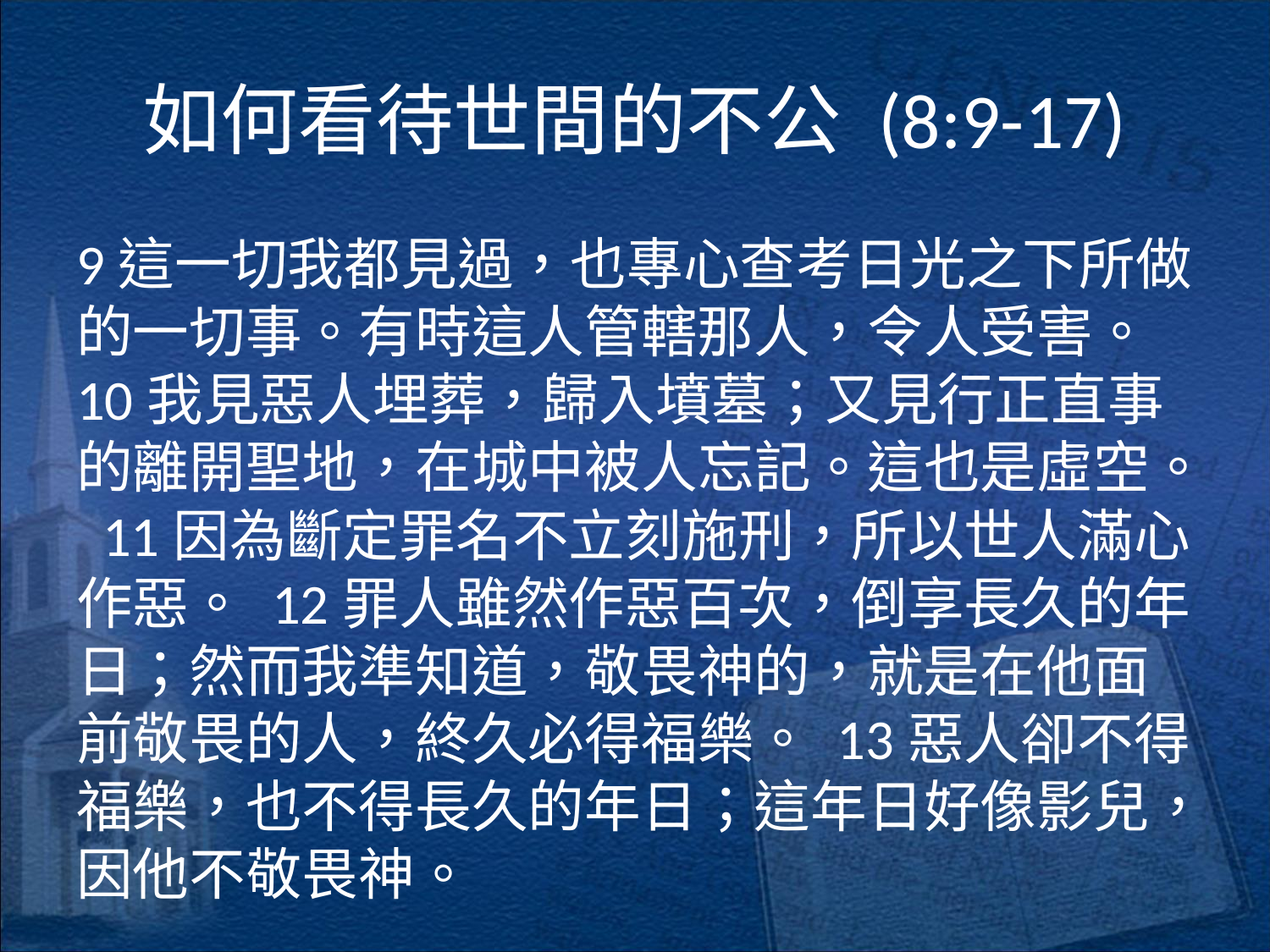

# 如何看待世間的不公 (8:9-17)
9這一切我都見過，也專心查考日光之下所做的一切事。有時這人管轄那人，令人受害。 10我見惡人埋葬，歸入墳墓；又見行正直事的離開聖地，在城中被人忘記。這也是虛空。 11因為斷定罪名不立刻施刑，所以世人滿心作惡。 12罪人雖然作惡百次，倒享長久的年日；然而我準知道，敬畏神的，就是在他面前敬畏的人，終久必得福樂。 13惡人卻不得福樂，也不得長久的年日；這年日好像影兒，因他不敬畏神。